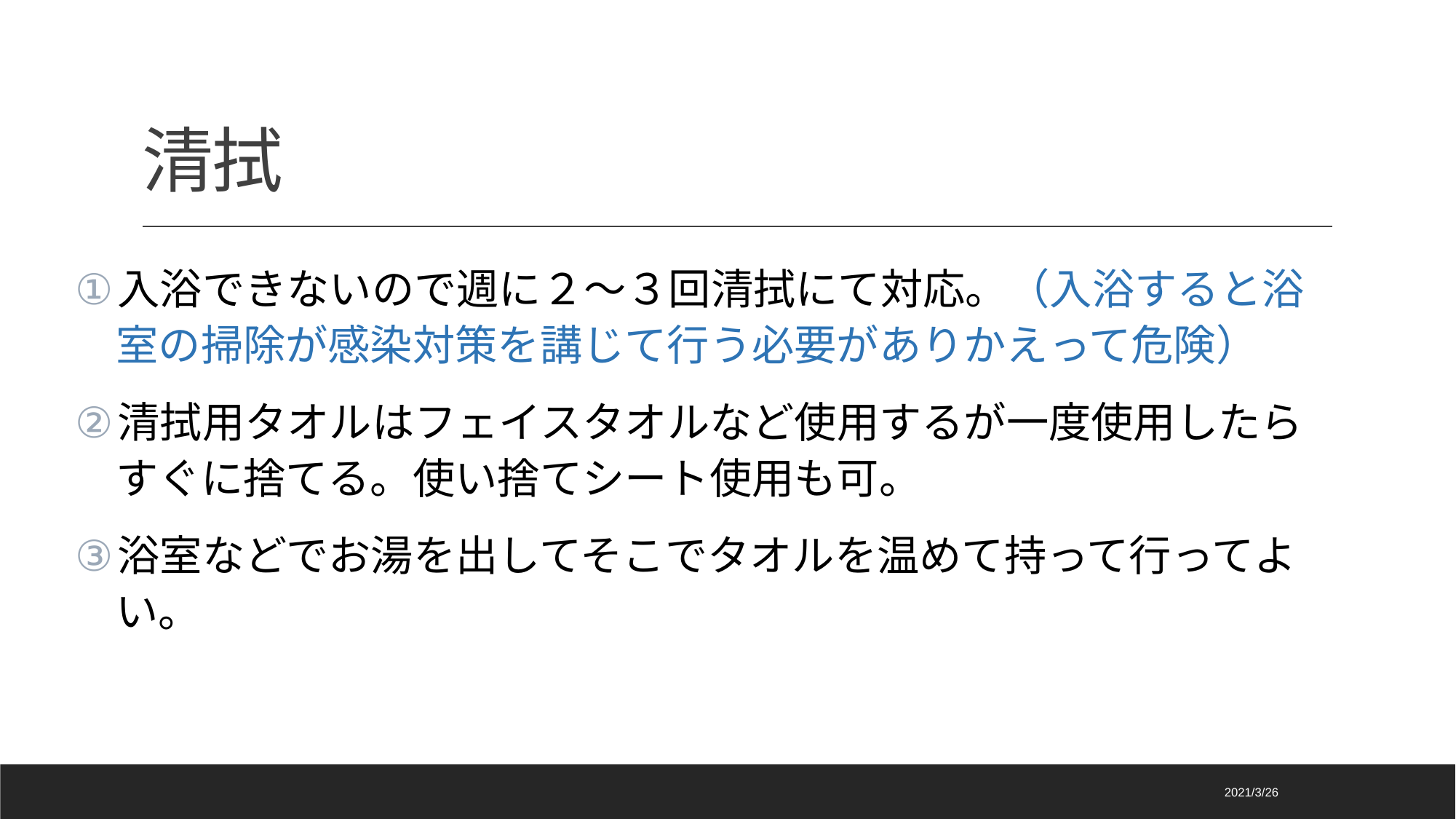

# 清拭
入浴できないので週に２～３回清拭にて対応。（入浴すると浴室の掃除が感染対策を講じて行う必要がありかえって危険）
清拭用タオルはフェイスタオルなど使用するが一度使用したらすぐに捨てる。使い捨てシート使用も可。
浴室などでお湯を出してそこでタオルを温めて持って行ってよい。
2021/3/26